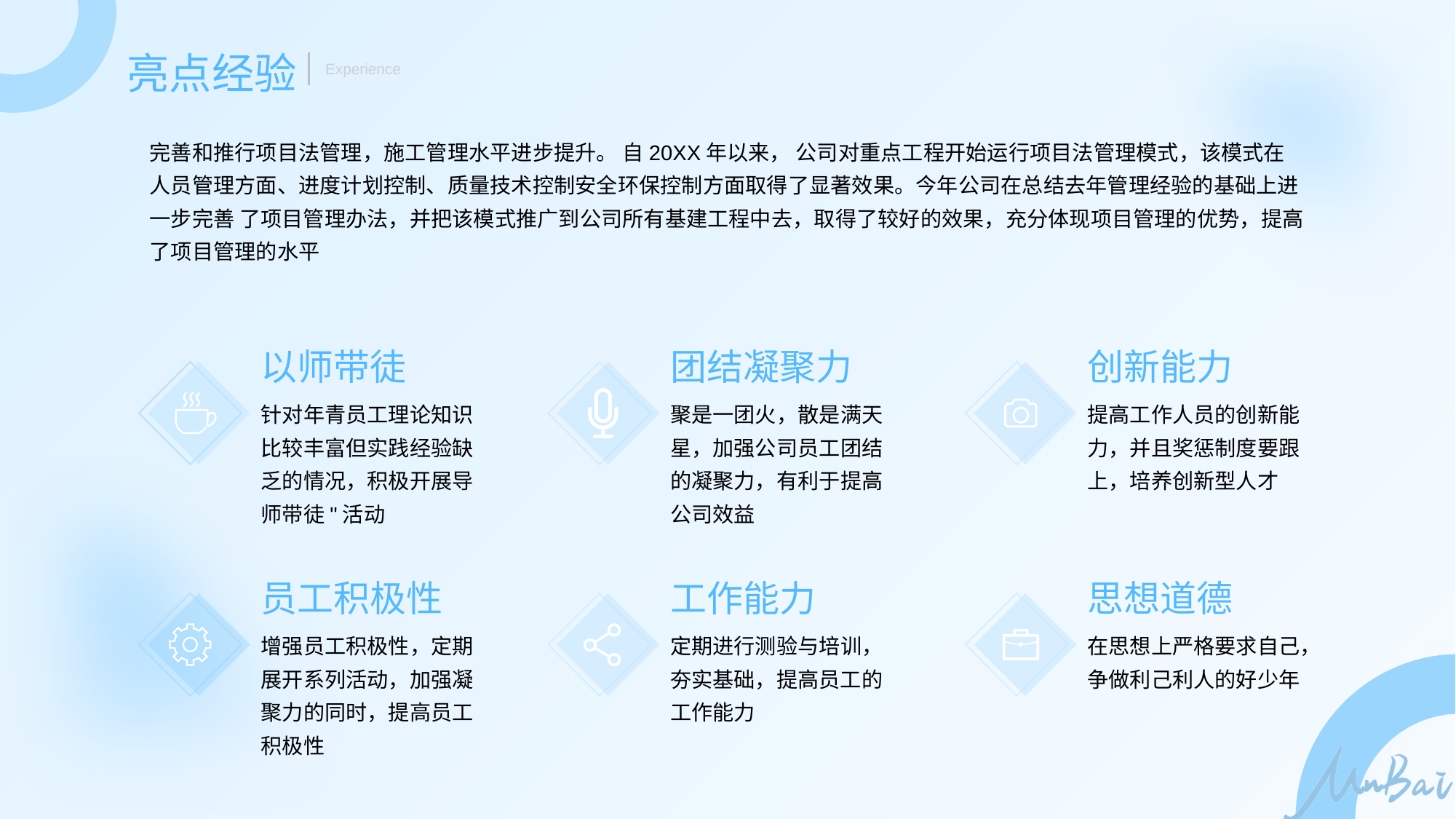

亮点经验
Experience
完善和推行项目法管理，施工管理水平进步提升。 自20XX年以来， 公司对重点工程开始运行项目法管理模式，该模式在人员管理方面、进度计划控制、质量技术控制安全环保控制方面取得了显著效果。今年公司在总结去年管理经验的基础上进一步完善 了项目管理办法，并把该模式推广到公司所有基建工程中去，取得了较好的效果，充分体现项目管理的优势，提高了项目管理的水平
以师带徒
团结凝聚力
创新能力

针对年青员工理论知识比较丰富但实践经验缺乏的情况，积极开展导师带徒"活动
聚是一团火，散是满天星，加强公司员工团结的凝聚力，有利于提高公司效益
提高工作人员的创新能力，并且奖惩制度要跟上，培养创新型人才

员工积极性
工作能力
思想道德

增强员工积极性，定期展开系列活动，加强凝聚力的同时，提高员工积极性
定期进行测验与培训，夯实基础，提高员工的工作能力
在思想上严格要求自己，争做利己利人的好少年